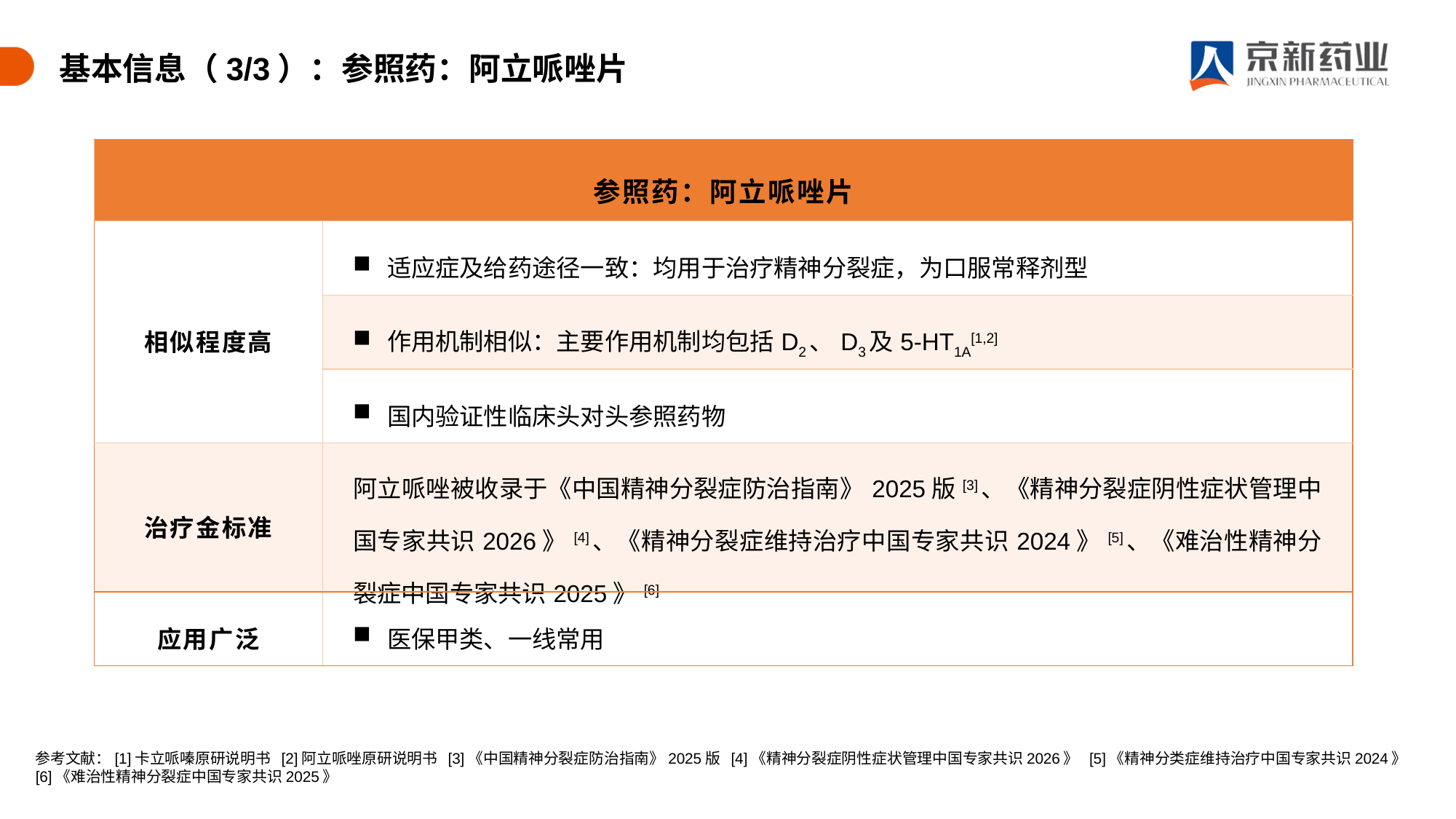

基本信息（3/3）：参照药：阿立哌唑片
| 参照药：阿立哌唑片 |  |
| --- | --- |
| 相似程度高 | 适应症及给药途径一致：均用于治疗精神分裂症，为口服常释剂型 |
|  | 作用机制相似：主要作用机制均包括D2、D3及5-HT1A[1,2] |
|  | 国内验证性临床头对头参照药物 |
| 治疗金标准 | 阿立哌唑被收录于《中国精神分裂症防治指南》2025版[3]、《精神分裂症阴性症状管理中国专家共识2026》[4]、《精神分裂症维持治疗中国专家共识2024》[5]、《难治性精神分裂症中国专家共识2025》[6] |
| 应用广泛 | 医保甲类、一线常用 |
参考文献：[1]卡立哌嗪原研说明书  [2]阿立哌唑原研说明书  [3]《中国精神分裂症防治指南》2025版  [4]《精神分裂症阴性症状管理中国专家共识2026》  [5]《精神分类症维持治疗中国专家共识2024》
[6]《难治性精神分裂症中国专家共识2025》